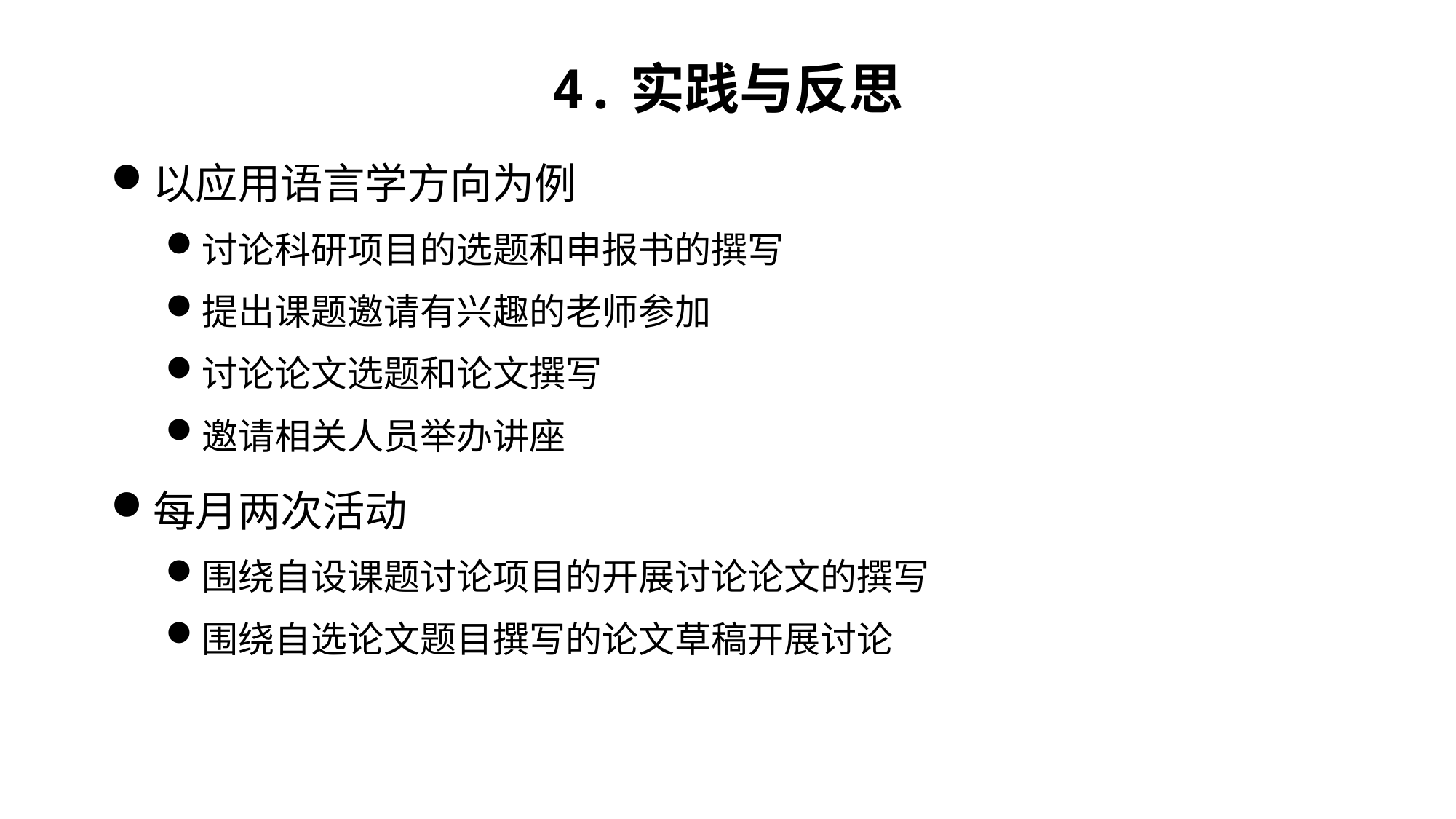

# 4.实践与反思
以应用语言学方向为例
讨论科研项目的选题和申报书的撰写
提出课题邀请有兴趣的老师参加
讨论论文选题和论文撰写
邀请相关人员举办讲座
每月两次活动
围绕自设课题讨论项目的开展讨论论文的撰写
围绕自选论文题目撰写的论文草稿开展讨论